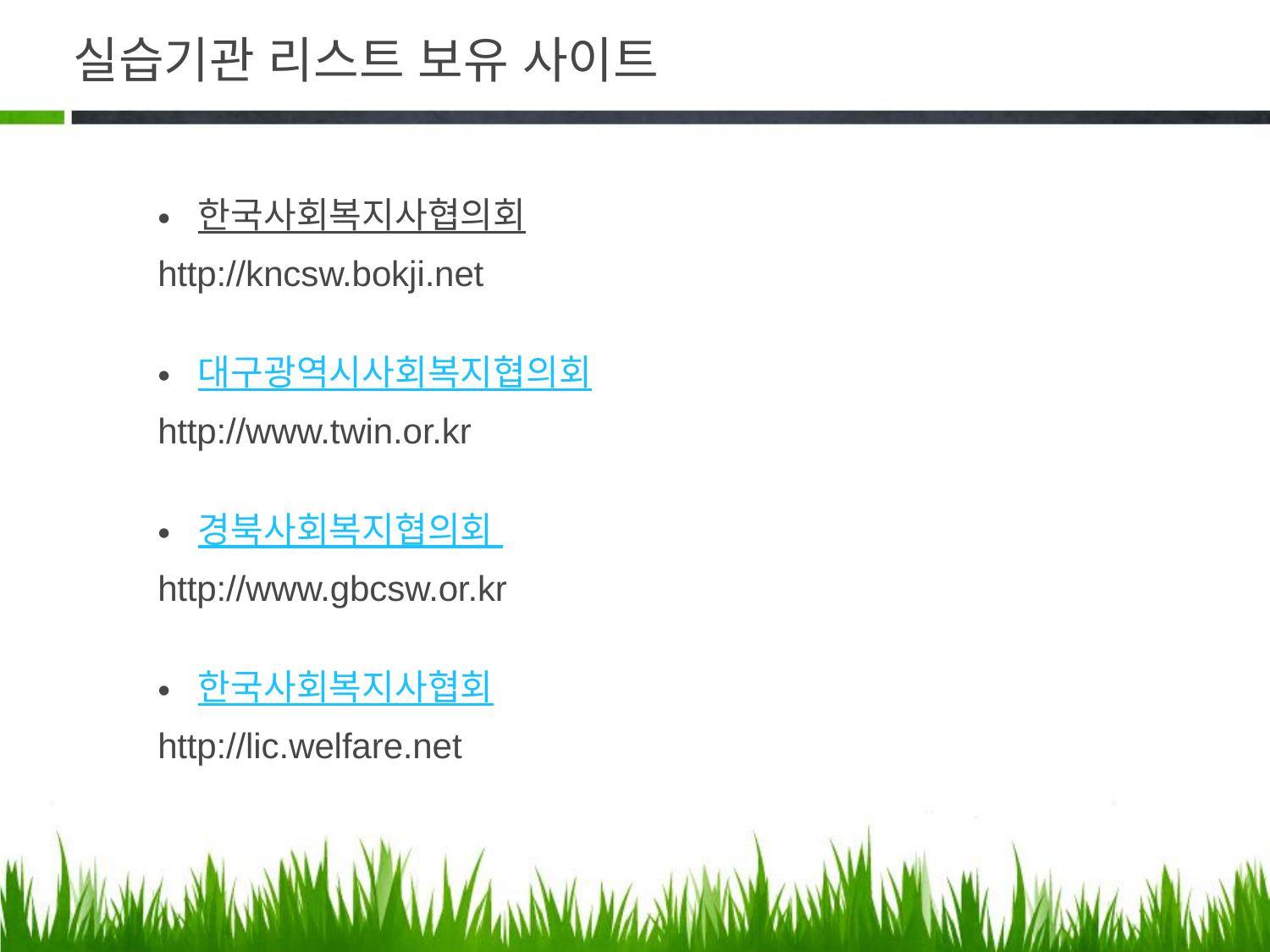

# 실습기관 리스트 보유 사이트
한국사회복지사협의회
http://kncsw.bokji.net

대구광역시사회복지협의회
http://www.twin.or.kr

경북사회복지협의회
http://www.gbcsw.or.kr

한국사회복지사협회
http://lic.welfare.net